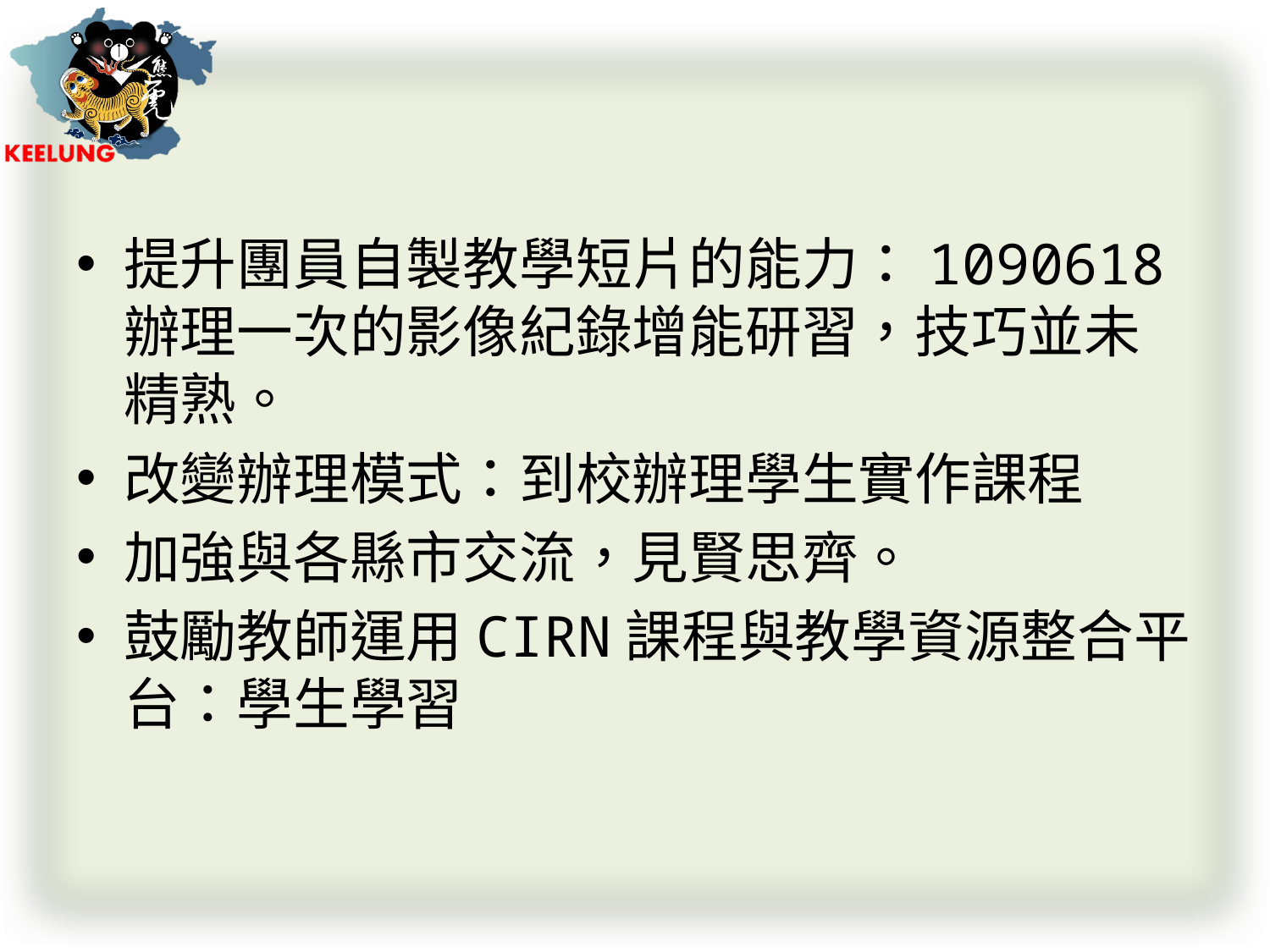

#
提升團員自製教學短片的能力：1090618辦理一次的影像紀錄增能研習，技巧並未精熟。
改變辦理模式：到校辦理學生實作課程
加強與各縣市交流，見賢思齊。
鼓勵教師運用CIRN課程與教學資源整合平台：學生學習